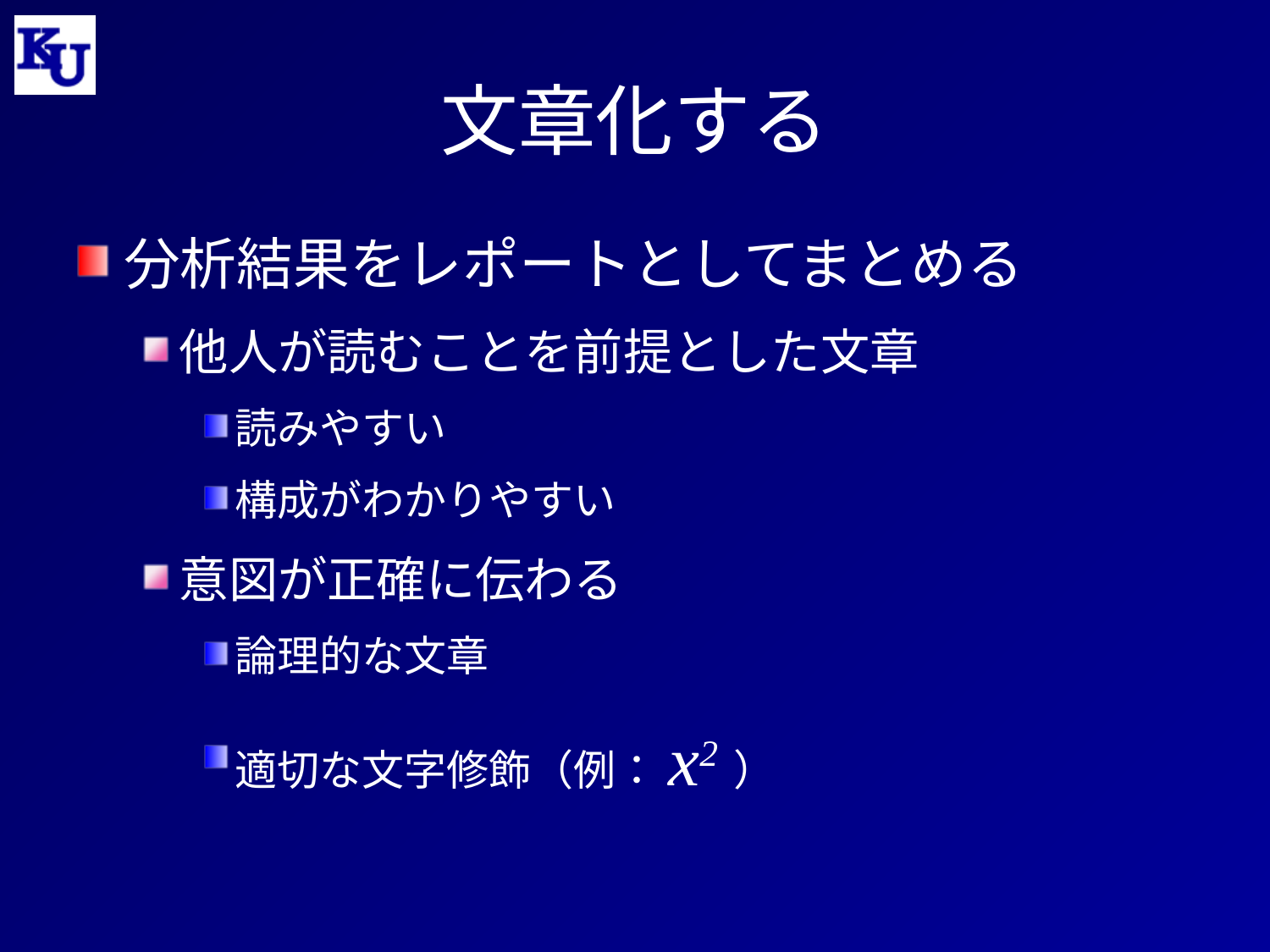

# 文章化する
分析結果をレポートとしてまとめる
他人が読むことを前提とした文章
読みやすい
構成がわかりやすい
意図が正確に伝わる
論理的な文章
適切な文字修飾（例：x2）